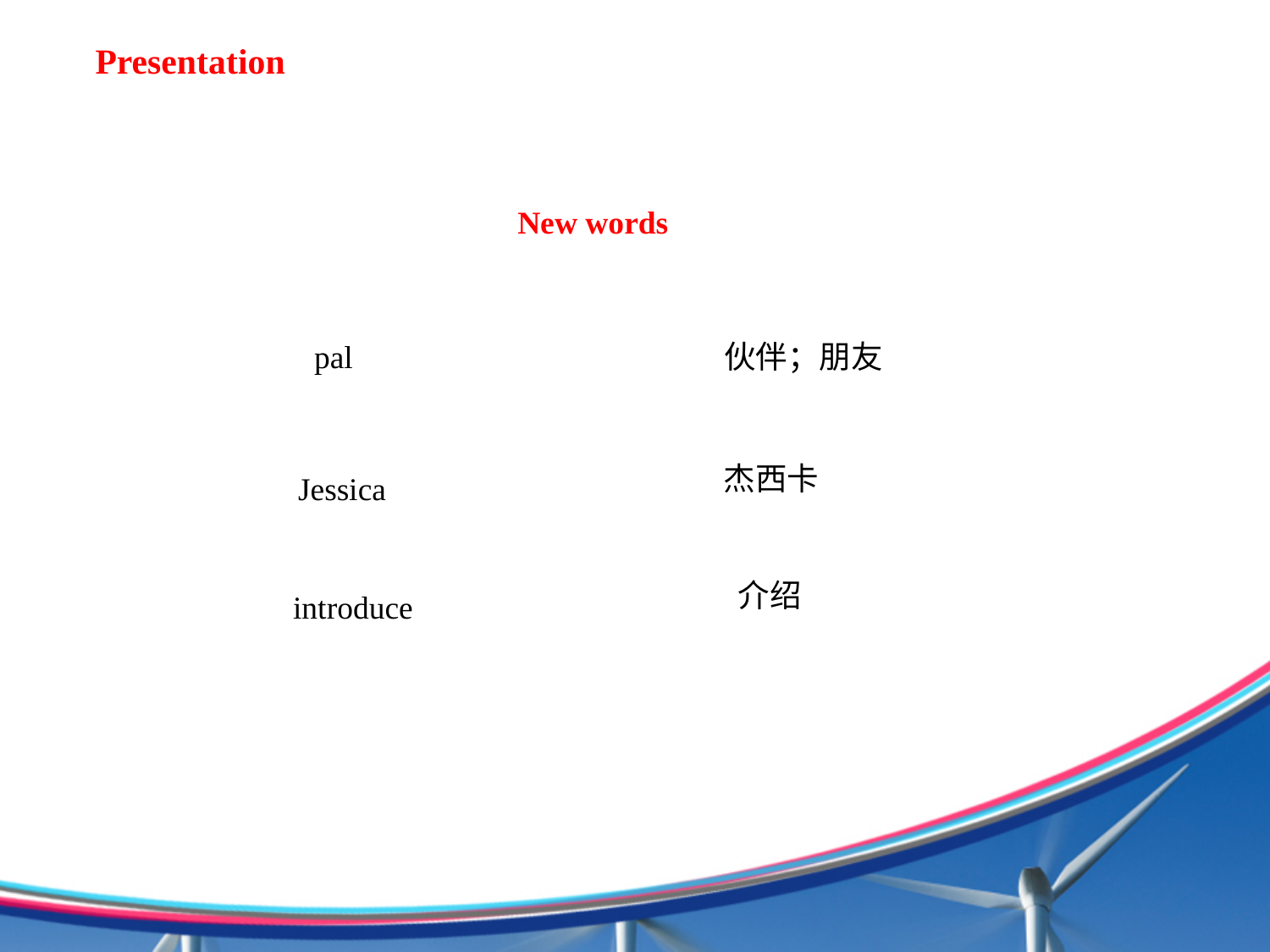

Presentation
New words
pal
伙伴；朋友
杰西卡
Jessica
介绍
introduce